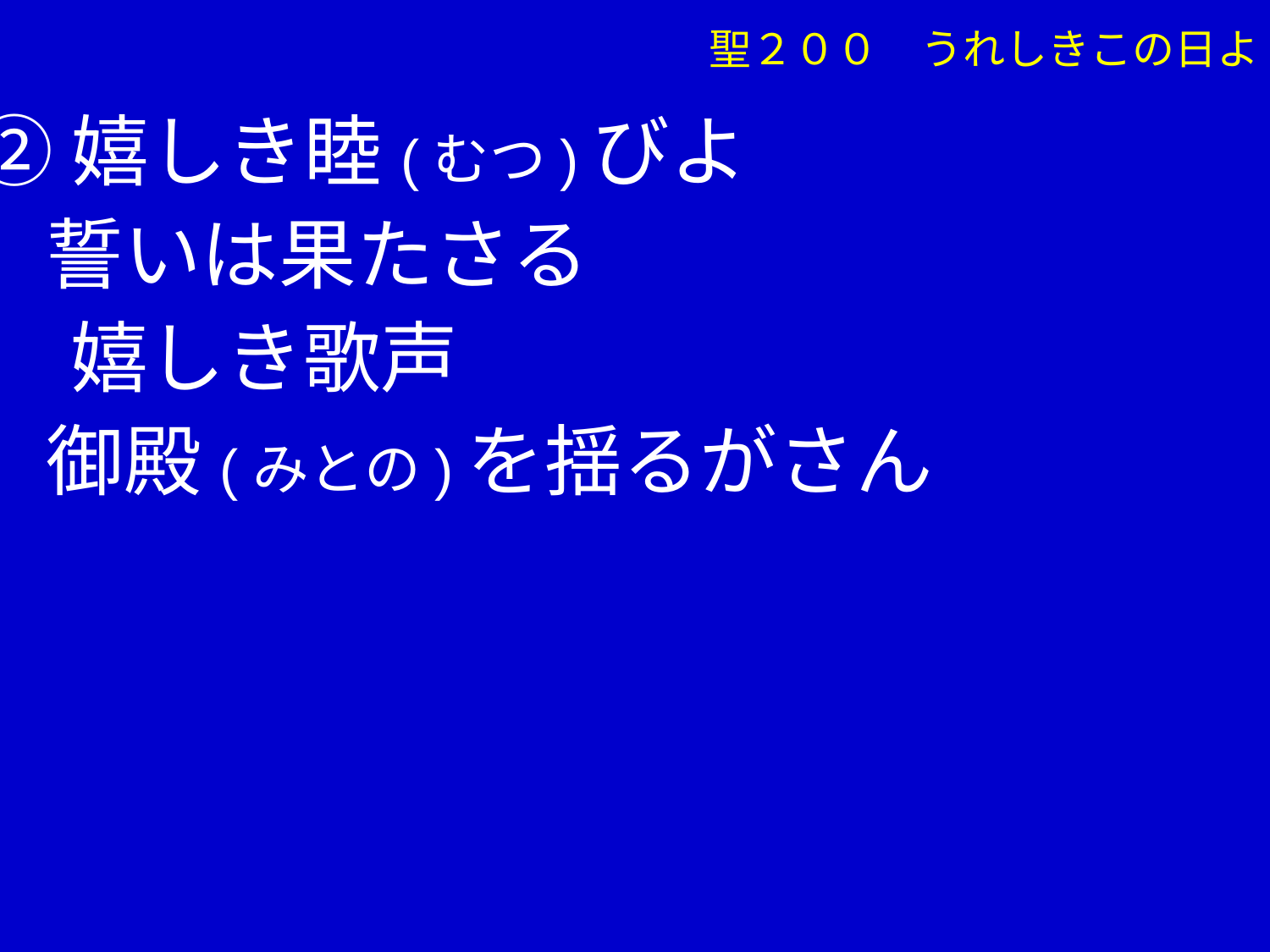

聖２００　うれしきこの日よ
②嬉しき睦(むつ)びよ
   誓いは果たさる
　 嬉しき歌声
   御殿(みとの)を揺るがさん